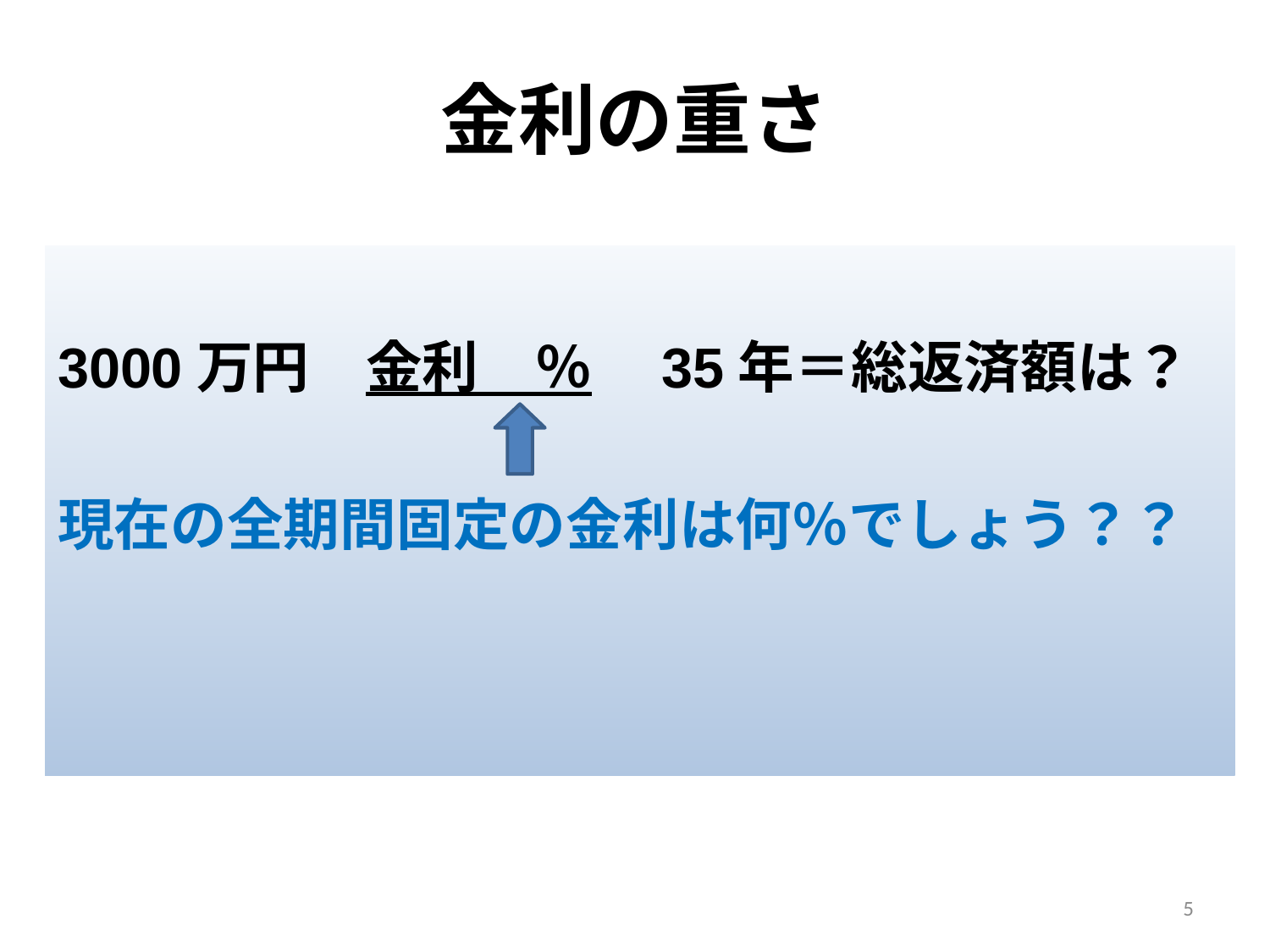

# 金利の重さ

3000万円　金利　％　35年＝総返済額は？

現在の全期間固定の金利は何％でしょう？？

5